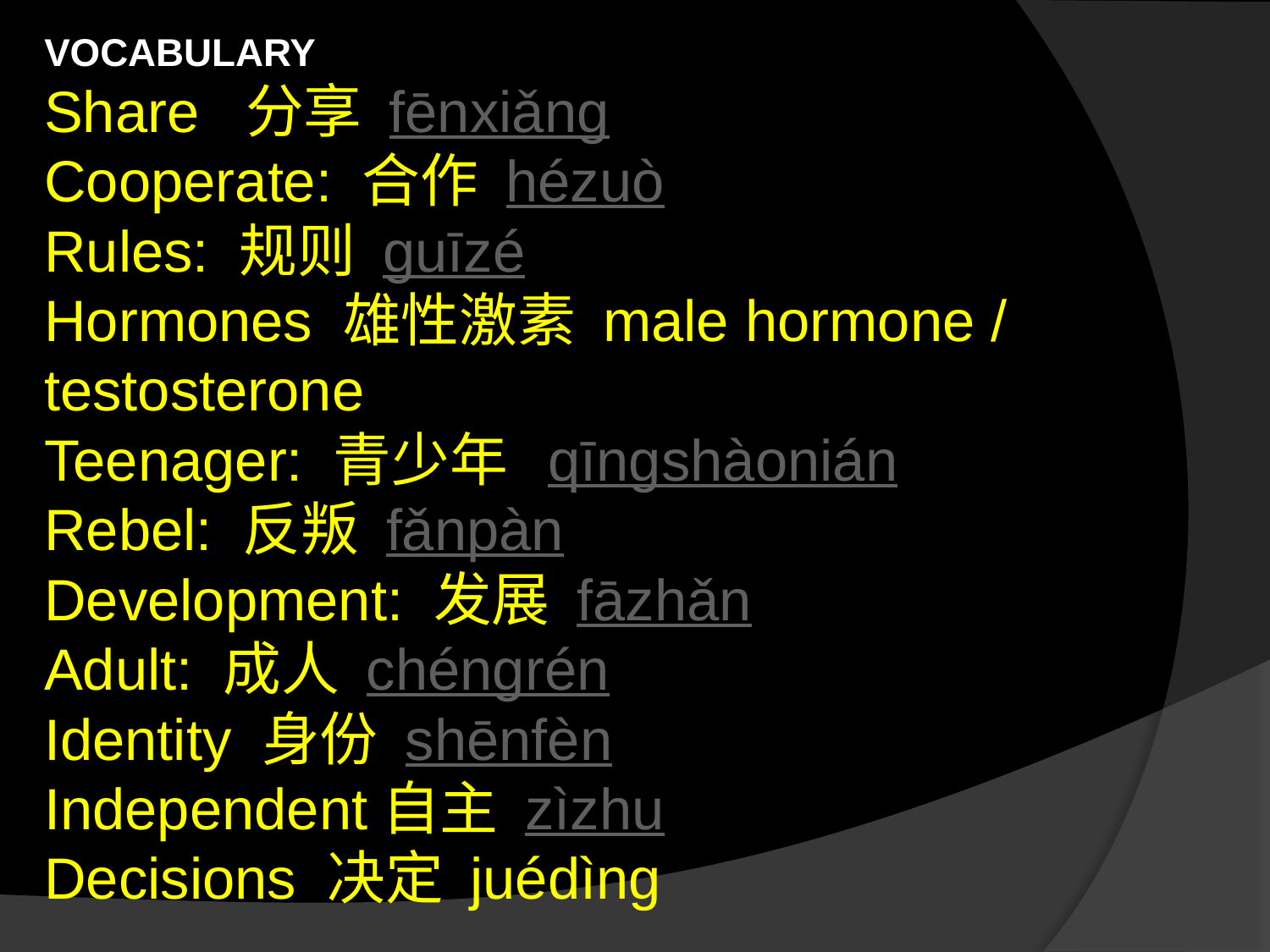

VOCABULARY
Share  分享 fēn​xiǎng​
Cooperate: 合作 hé​zuò​
Rules: 规则 guī​zé​
Hormones 雄性激素 male hormone / testosterone
Teenager: 青少年  qīng​shào​nián​
Rebel: 反叛 fǎn​pàn​
Development: 发展 fā​zhǎn​
Adult: 成人 chéng​rén​
Identity 身份 shēn​fèn​
Independent自主 zì​zhu​
Decisions 决定 jué​dìng​